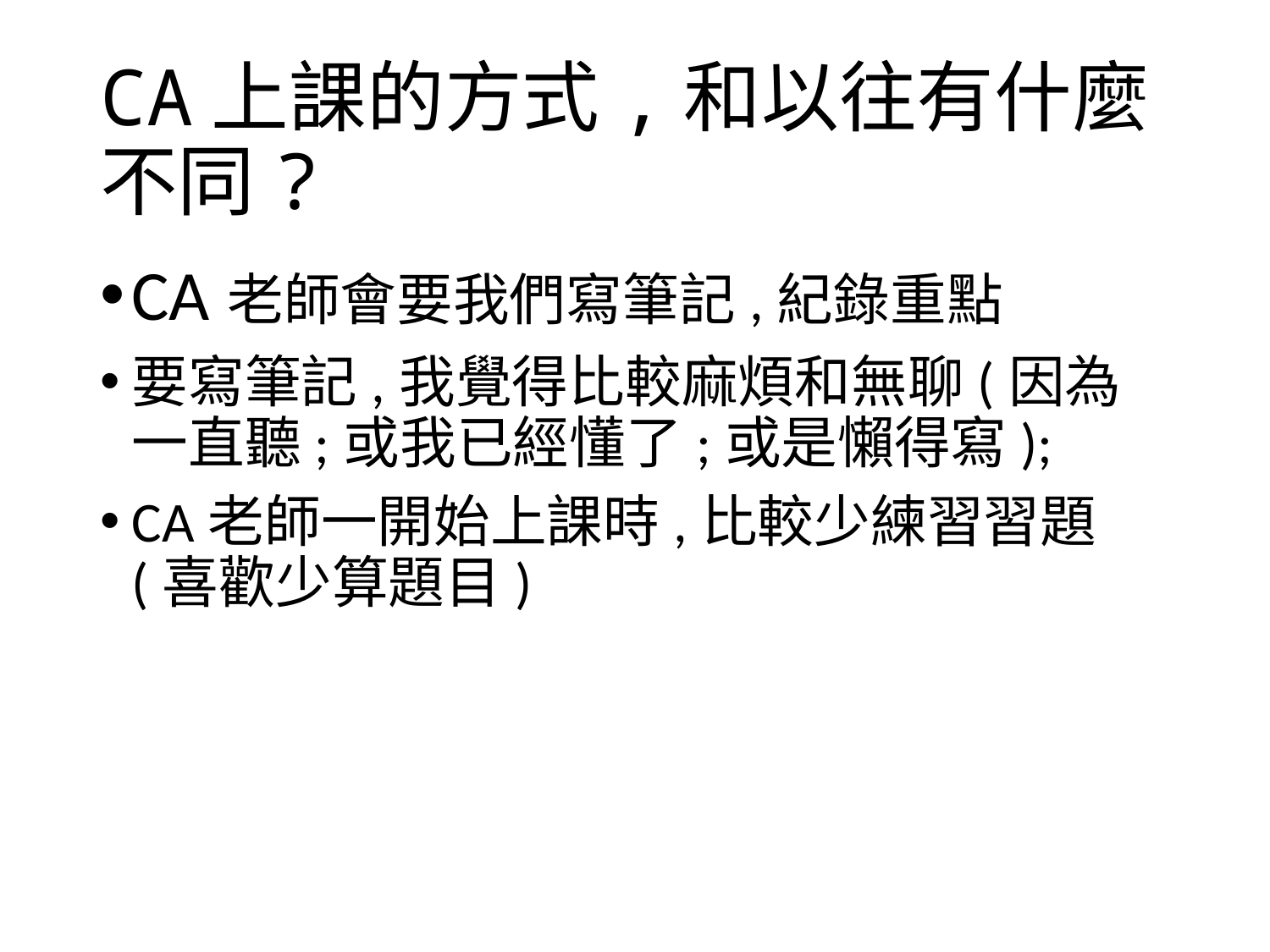

# CA上課的方式,和以往有什麼不同?
CA老師會要我們寫筆記,紀錄重點
要寫筆記,我覺得比較麻煩和無聊(因為一直聽;或我已經懂了;或是懶得寫);
CA老師一開始上課時,比較少練習習題(喜歡少算題目)